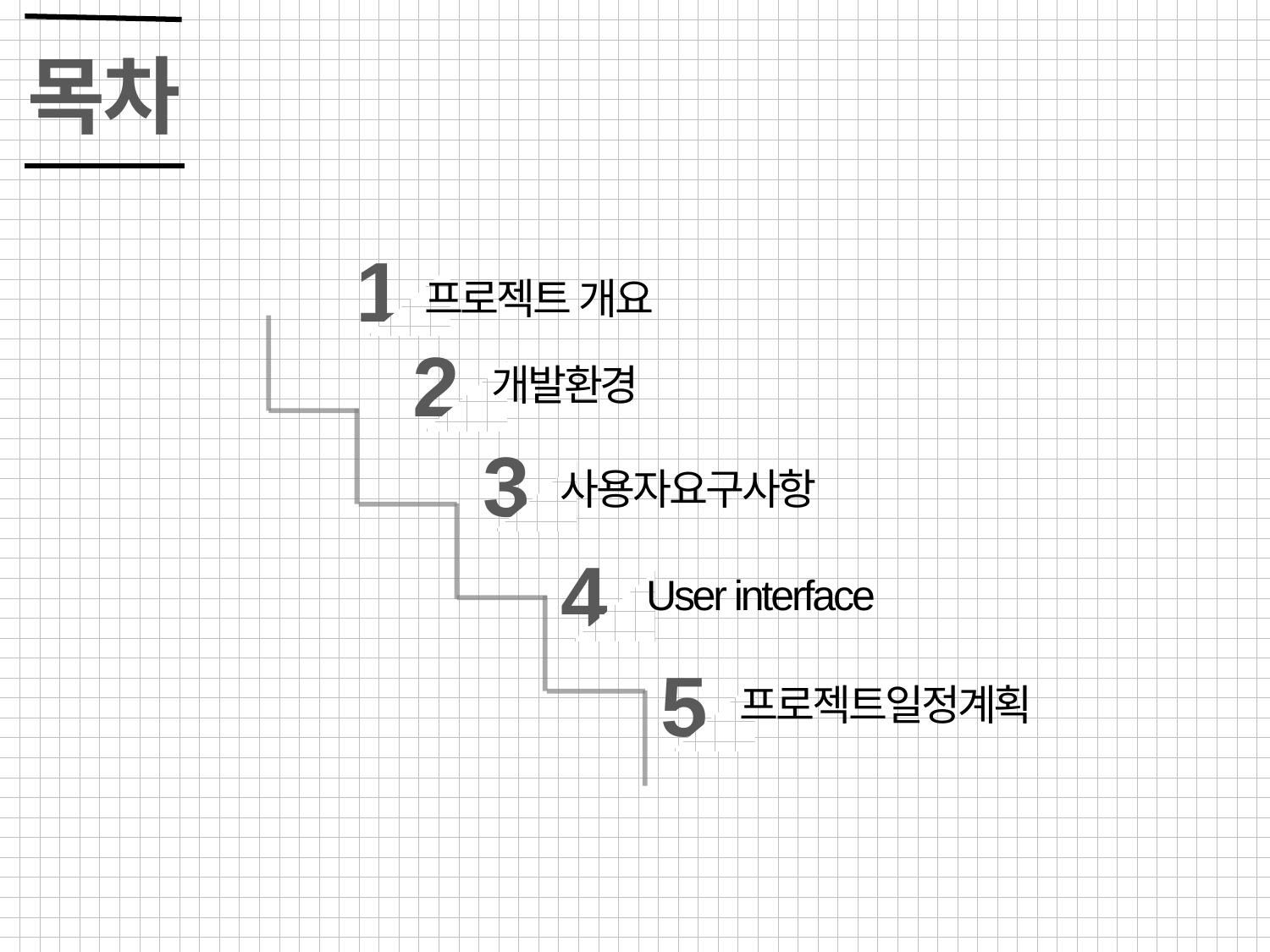

목차
1

프로젝트 개요
2
개발환경

3

사용자요구사항
4
User interface

5
프로젝트일정계획